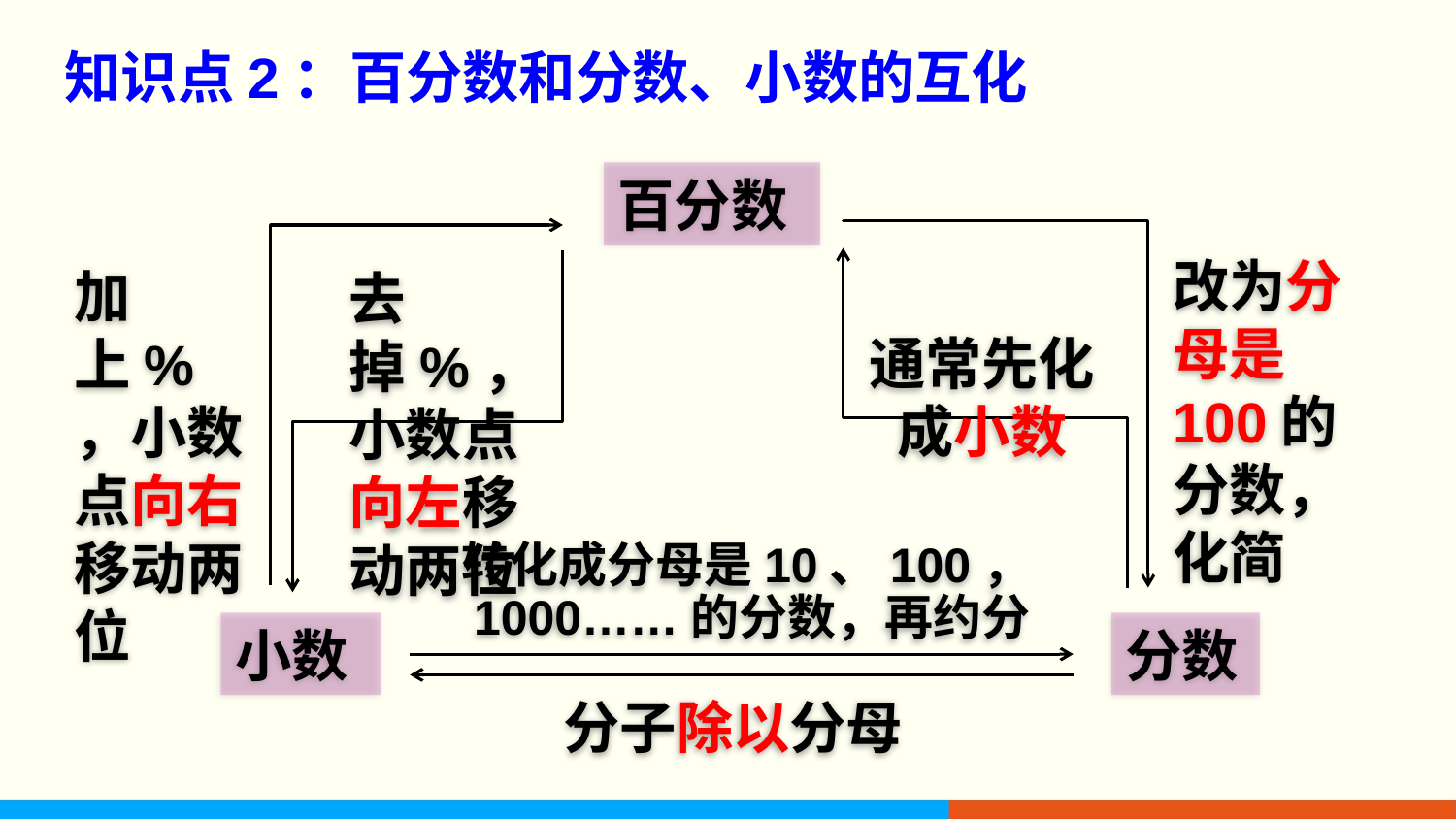

知识点2：百分数和分数、小数的互化
百分数
改为分母是100的分数，化简
加上%，小数点向右移动两位
去掉%，小数点向左移动两位
通常先化成小数
转化成分母是10、100，1000……的分数，再约分
分数
小数
分子除以分母